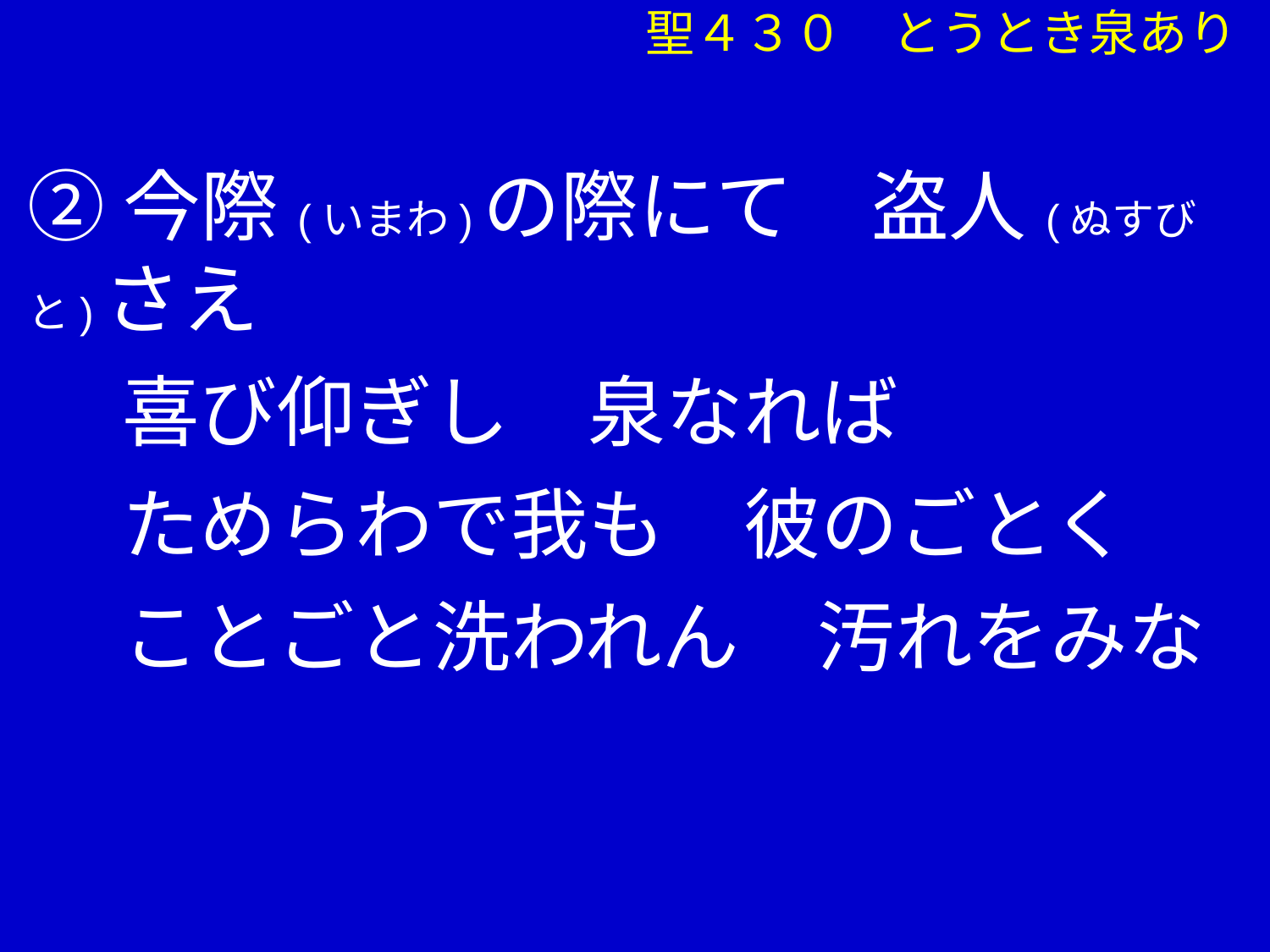

聖４３０　とうとき泉あり
②今際(いまわ)の際にて　盗人(ぬすびと)さえ
　 喜び仰ぎし　泉なれば
　 ためらわで我も　彼のごとく
　 ことごと洗われん　汚れをみな